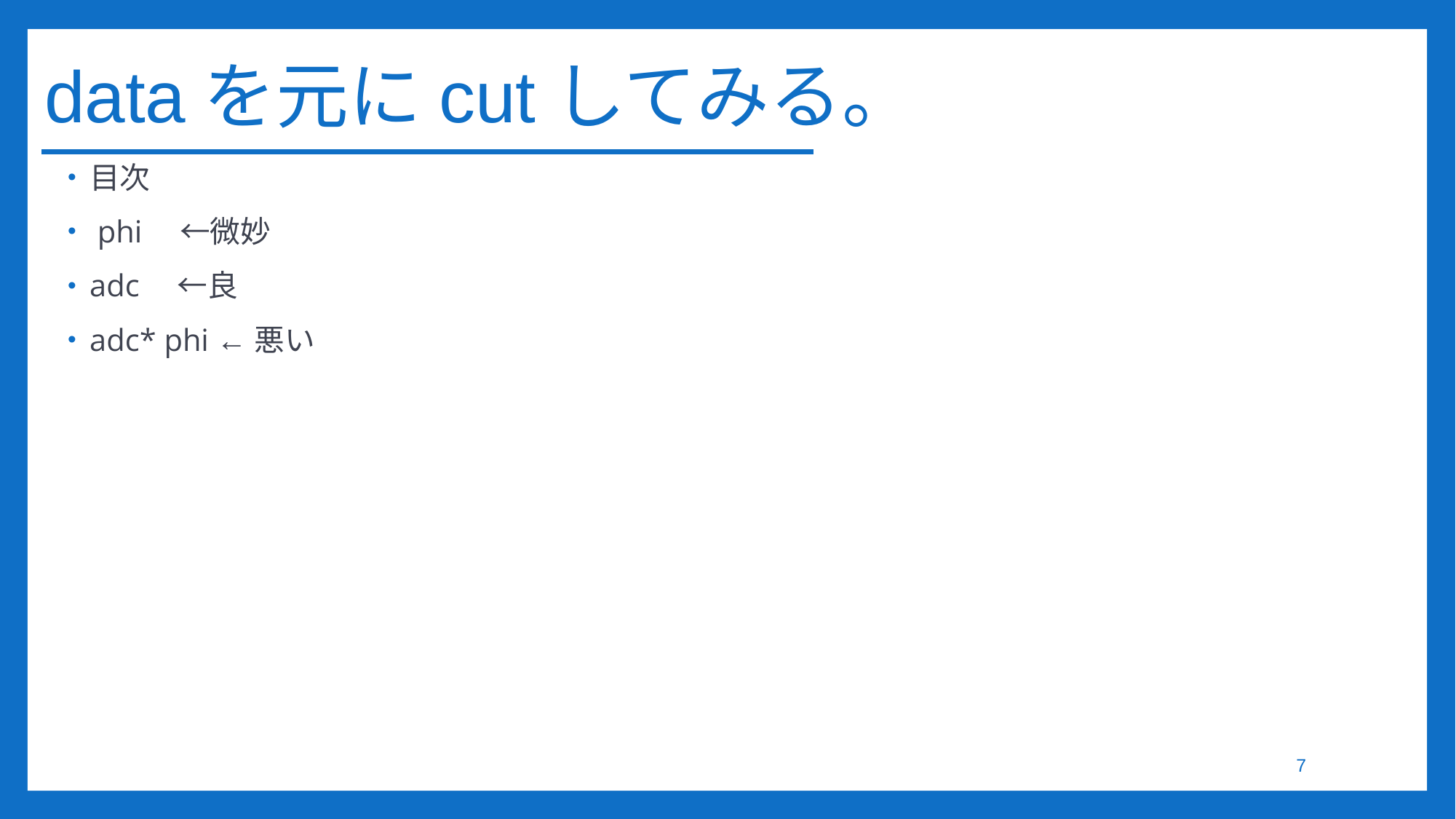

# dataを元にcutしてみる。
目次
 phi　←微妙
adc　←良
adc* phi ←悪い
7